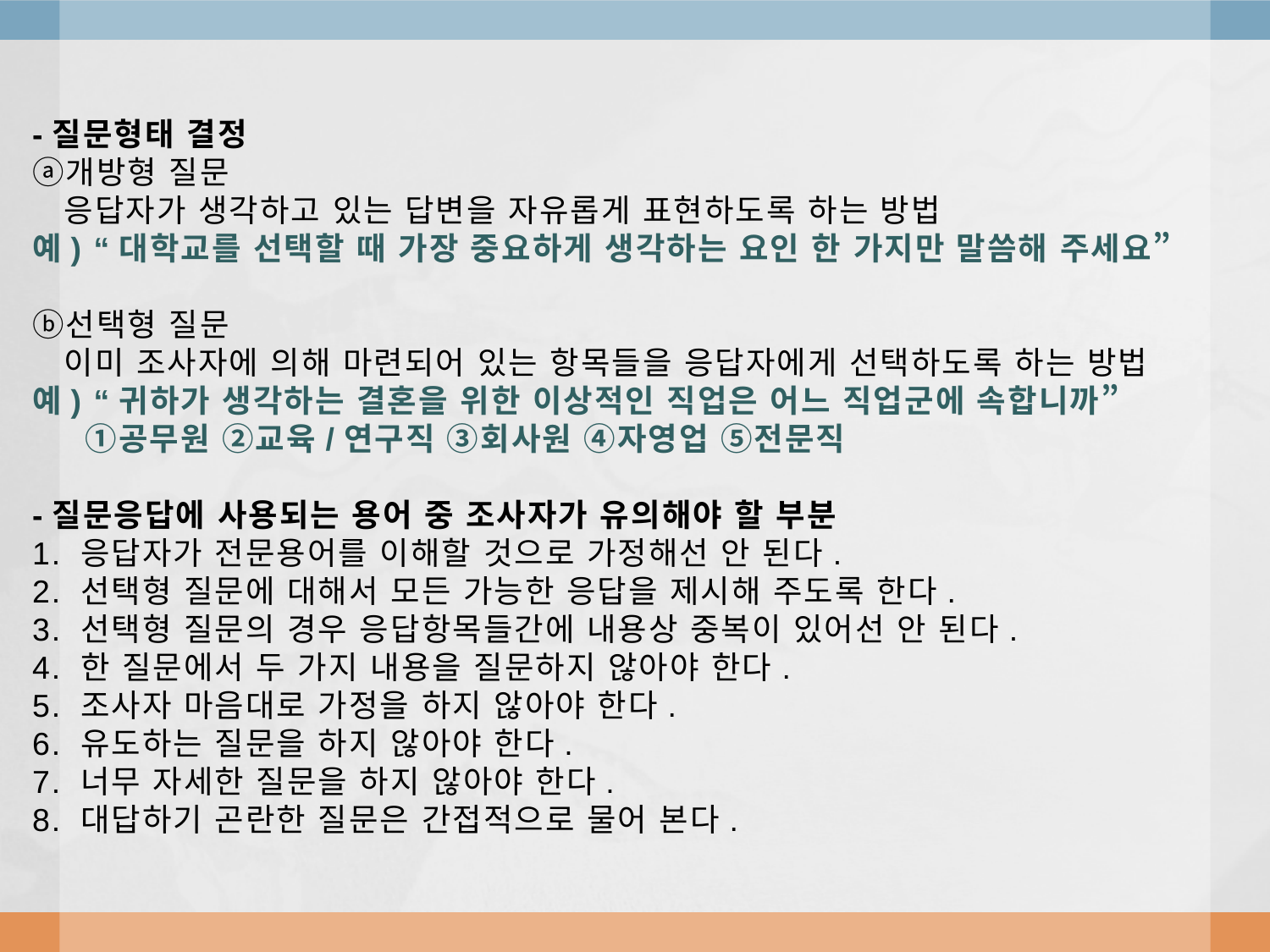

# -질문형태 결정 ⓐ개방형 질문 응답자가 생각하고 있는 답변을 자유롭게 표현하도록 하는 방법 예) “대학교를 선택할 때 가장 중요하게 생각하는 요인 한 가지만 말씀해 주세요” ⓑ선택형 질문 이미 조사자에 의해 마련되어 있는 항목들을 응답자에게 선택하도록 하는 방법 예) “귀하가 생각하는 결혼을 위한 이상적인 직업은 어느 직업군에 속합니까” ①공무원 ②교육/연구직 ③회사원 ④자영업 ⑤전문직 -질문응답에 사용되는 용어 중 조사자가 유의해야 할 부분 1. 응답자가 전문용어를 이해할 것으로 가정해선 안 된다. 2. 선택형 질문에 대해서 모든 가능한 응답을 제시해 주도록 한다. 3. 선택형 질문의 경우 응답항목들간에 내용상 중복이 있어선 안 된다. 4. 한 질문에서 두 가지 내용을 질문하지 않아야 한다. 5. 조사자 마음대로 가정을 하지 않아야 한다. 6. 유도하는 질문을 하지 않아야 한다. 7. 너무 자세한 질문을 하지 않아야 한다. 8. 대답하기 곤란한 질문은 간접적으로 물어 본다.